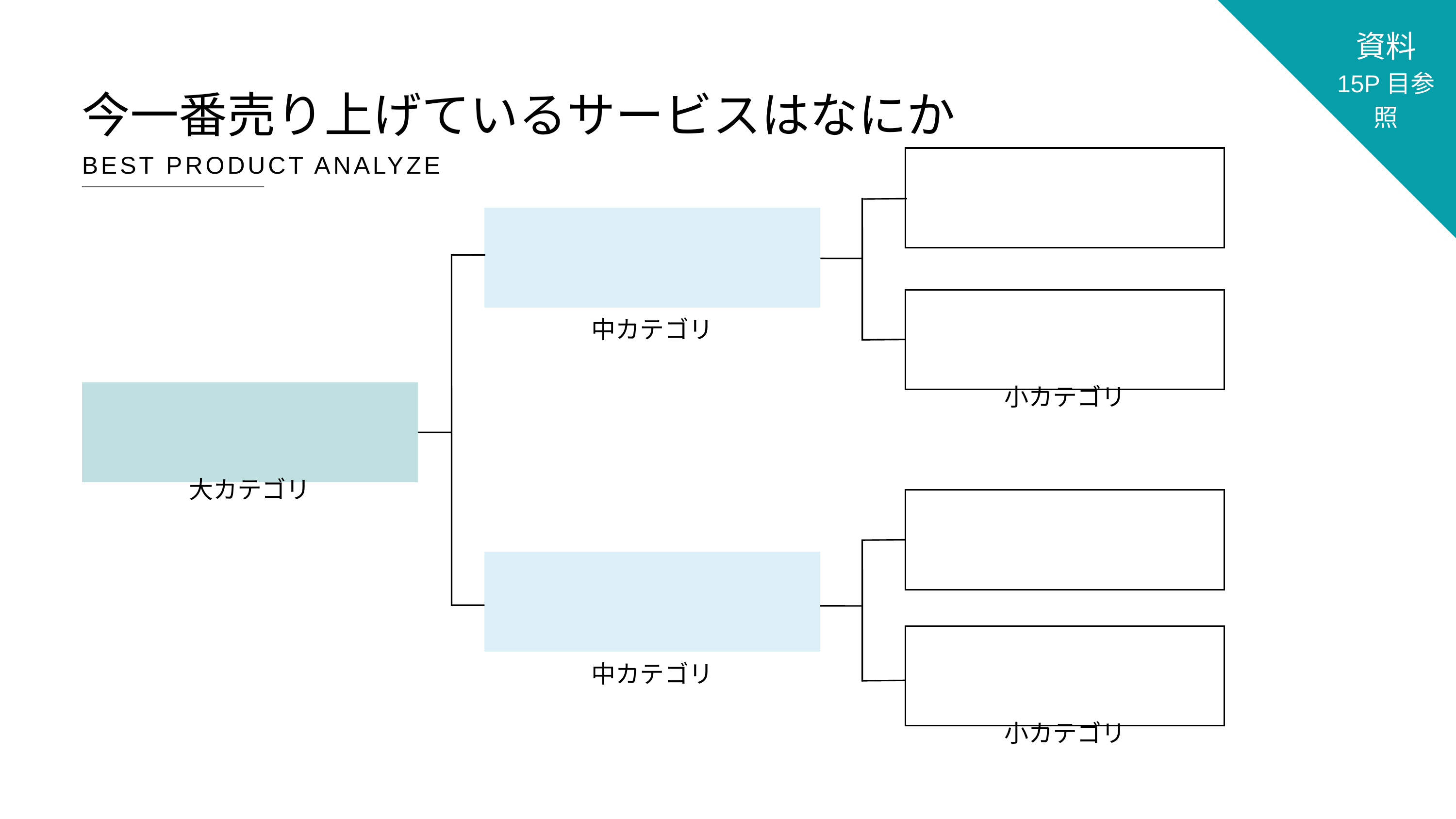

資料
15P目参照
今一番売り上げているサービスはなにか
BEST PRODUCT ANALYZE

中カテゴリ

中カテゴリ
中カテゴリ

小カテゴリ

大カテゴリ

中カテゴリ

中カテゴリ
中カテゴリ

小カテゴリ